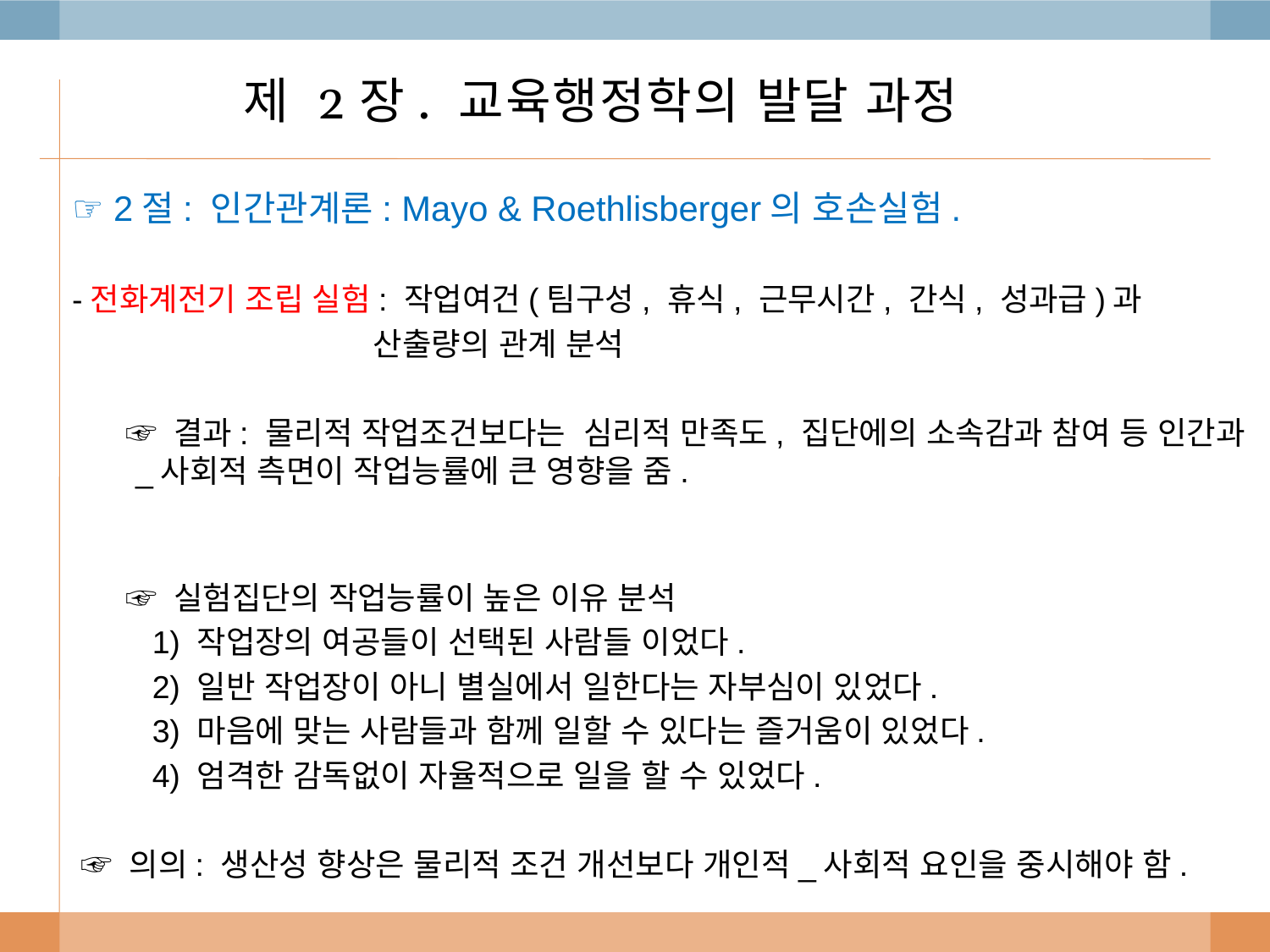

# 제 2장. 교육행정학의 발달 과정
☞ 2절: 인간관계론: Mayo & Roethlisberger의 호손실험.

-전화계전기 조립 실험: 작업여건(팀구성, 휴식, 근무시간, 간식, 성과급)과
                                 산출량의 관계 분석

      ☞ 결과: 물리적 작업조건보다는  심리적 만족도, 집단에의 소속감과 참여 등 인간과 _사회적 측면이 작업능률에 큰 영향을 줌.

      ☞ 실험집단의 작업능률이 높은 이유 분석
         1) 작업장의 여공들이 선택된 사람들 이었다.
         2) 일반 작업장이 아니 별실에서 일한다는 자부심이 있었다.
         3) 마음에 맞는 사람들과 함께 일할 수 있다는 즐거움이 있었다.
         4) 엄격한 감독없이 자율적으로 일을 할 수 있었다.

 ☞ 의의: 생산성 향상은 물리적 조건 개선보다 개인적_사회적 요인을 중시해야 함.